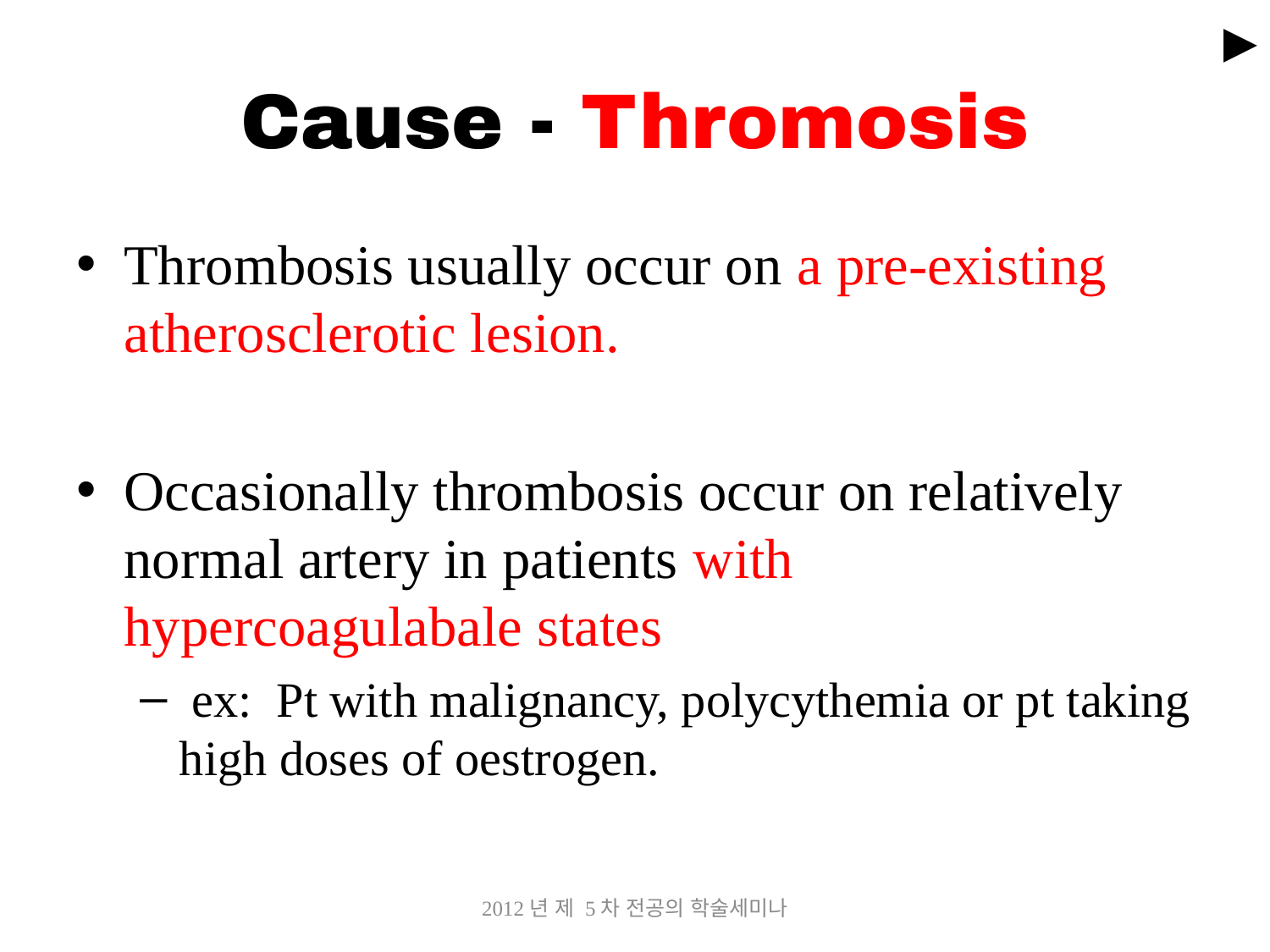

►
# Cause - Thromosis
Thrombosis usually occur on a pre-existing atherosclerotic lesion.

Occasionally thrombosis occur on relatively normal artery in patients with hypercoagulabale states
 ex:  Pt with malignancy, polycythemia or pt taking high doses of oestrogen.

2012년 제 5차 전공의 학술세미나